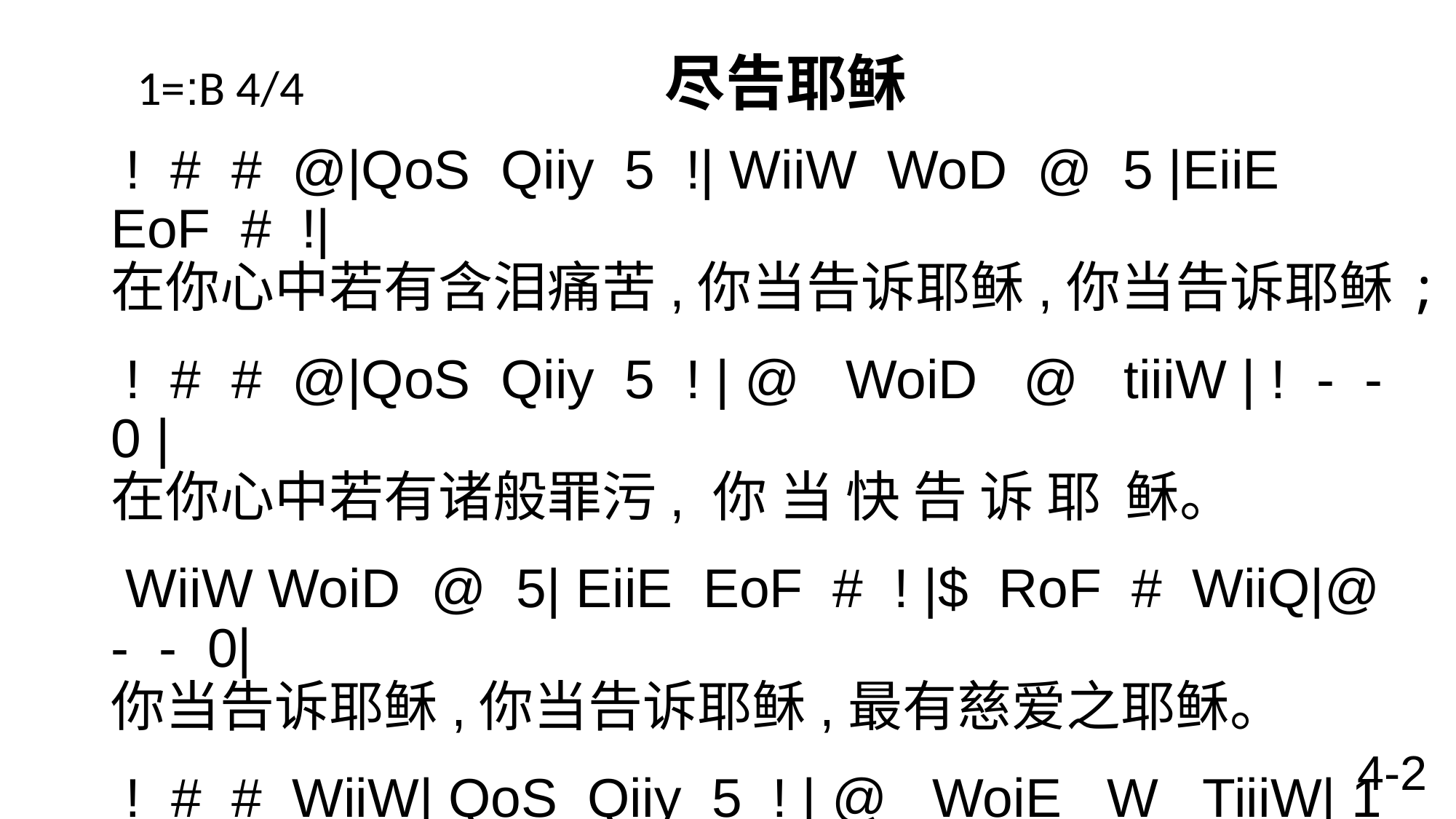

# 1=:B 4/4                                尽告耶稣
 !  #  #  @|QoS  Qiiy  5  !| WiiW  WoD  @  5 |EiiE  EoF  #  !|
在你心中若有含泪痛苦,你当告诉耶稣,你当告诉耶稣;
 !  #  #  @|QoS  Qiiy  5  ! | @   WoiD   @   tiiiW | !  -  -  0 |
在你心中若有诸般罪污, 你 当 快 告 诉 耶  稣。
WiiW WoiD  @  5| EiiE  EoF  #  ! |$  RoF  #  WiiQ|@  -  -  0|
你当告诉耶稣,你当告诉耶稣,最有慈爱之耶稣。
!  #  #  WiiW| QoS  Qiiy  5  ! | @   WoiE   W   TiiiW| 1 - - 0\
你不必疑惑,你也不必惧怕, 你 当 快 告 诉 耶 稣。
4-2